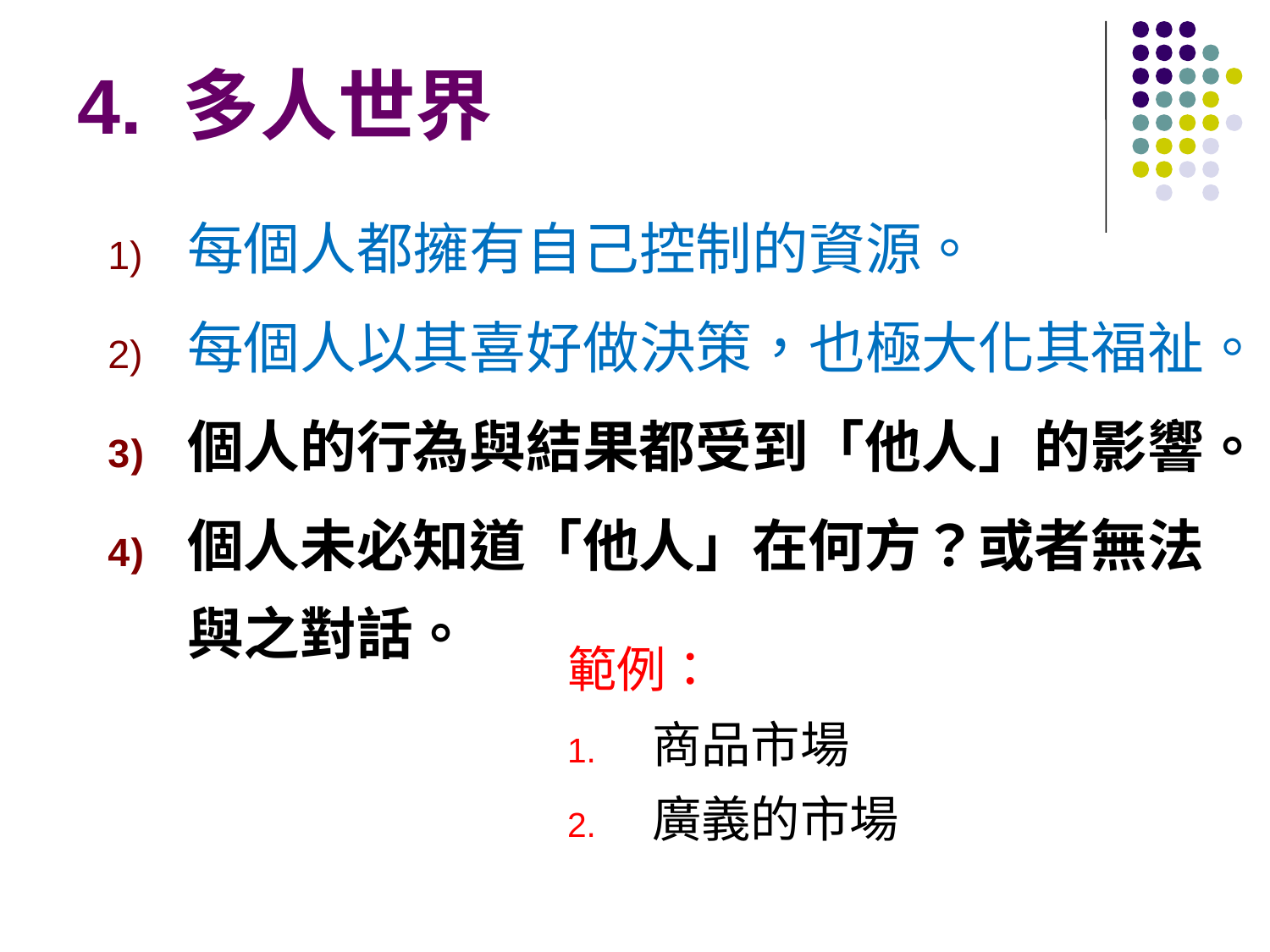

# 4. 多人世界
每個人都擁有自己控制的資源。
每個人以其喜好做決策，也極大化其福祉。
個人的行為與結果都受到「他人」的影響。
個人未必知道「他人」在何方？或者無法與之對話。
範例：
商品市場
廣義的市場